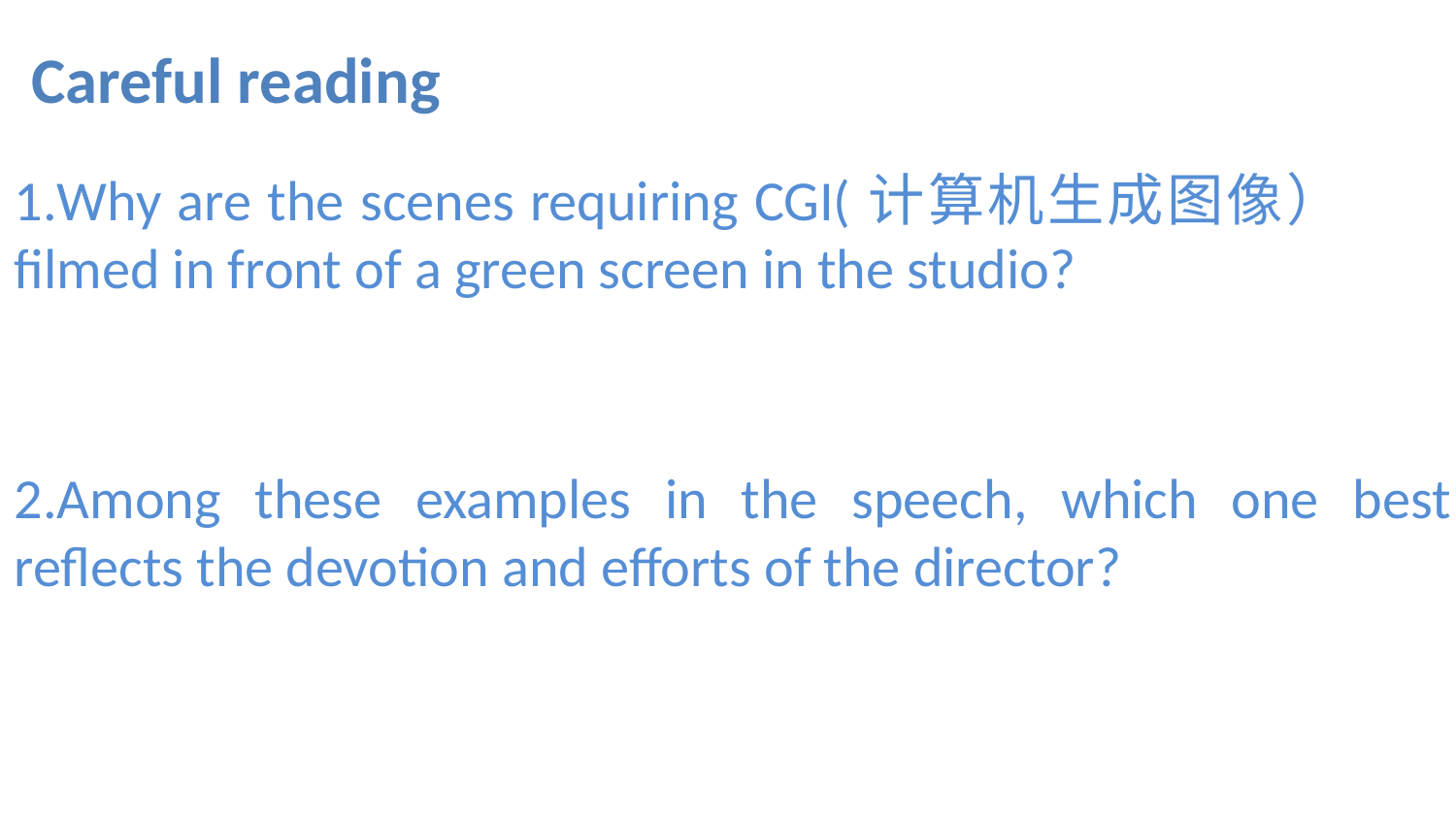

Careful reading
1.Why are the scenes requiring CGI(计算机生成图像） filmed in front of a green screen in the studio?
2.Among these examples in the speech, which one best reflects the devotion and efforts of the director?